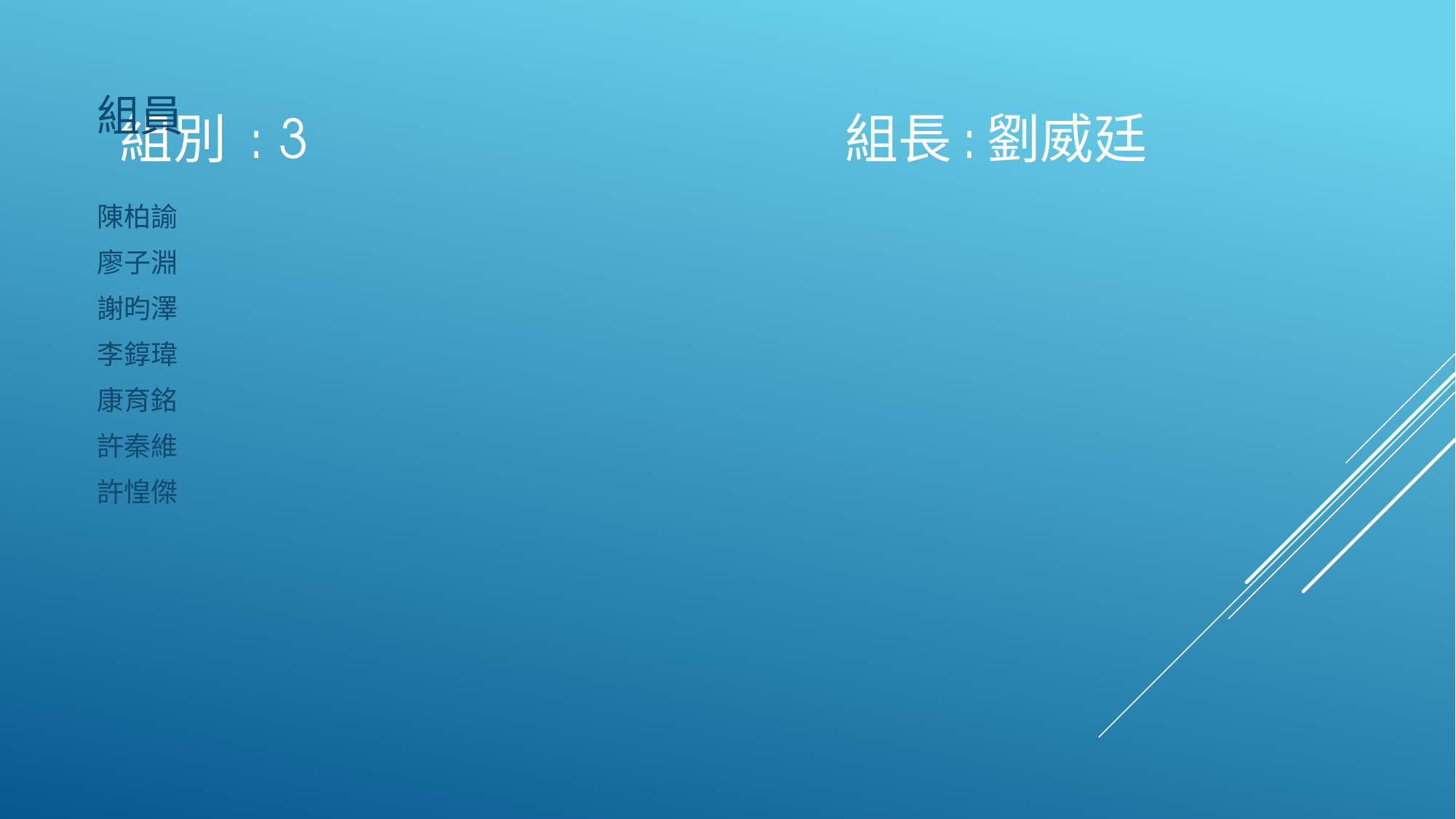

# 組別 : 3                                            組長:劉威廷
組員

陳柏諭
廖子淵
謝昀澤
李錞瑋
康育銘
許秦維
許惶傑